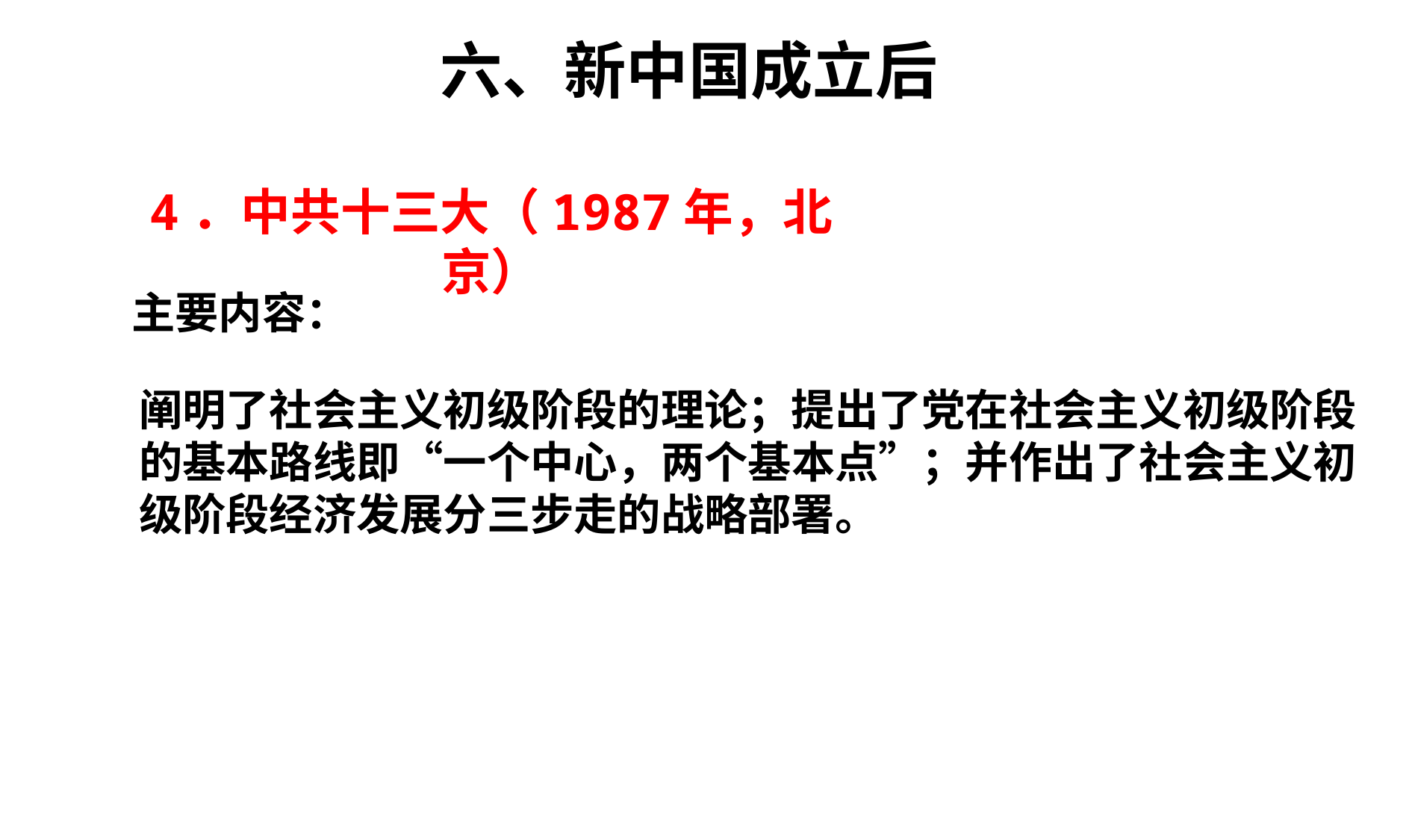

六、新中国成立后
4．中共十三大（1987年，北京）
主要内容：
阐明了社会主义初级阶段的理论；提出了党在社会主义初级阶段的基本路线即“一个中心，两个基本点”；并作出了社会主义初级阶段经济发展分三步走的战略部署。